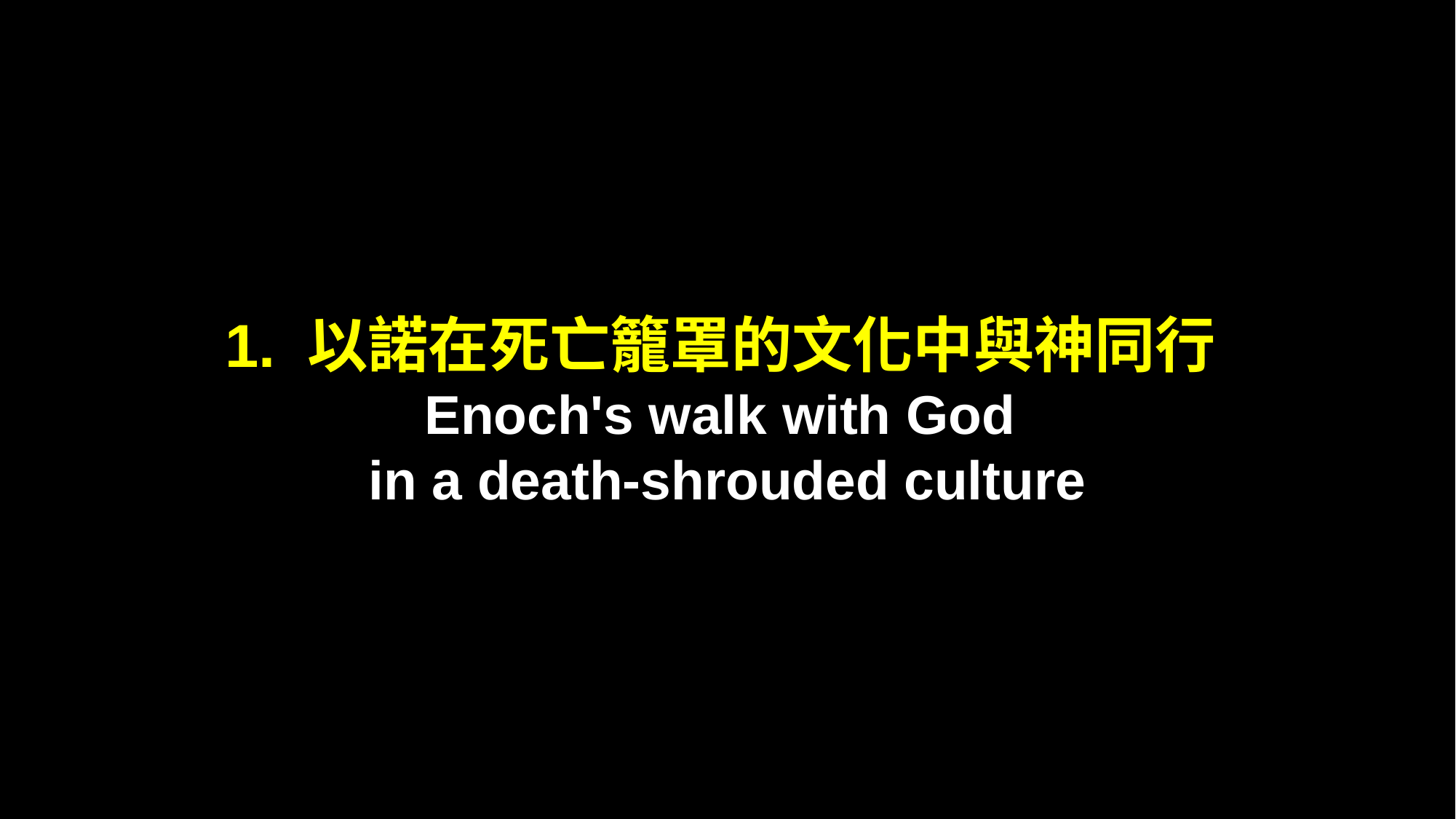

1. 以諾在死亡籠罩的文化中與神同行
Enoch's walk with God
in a death-shrouded culture